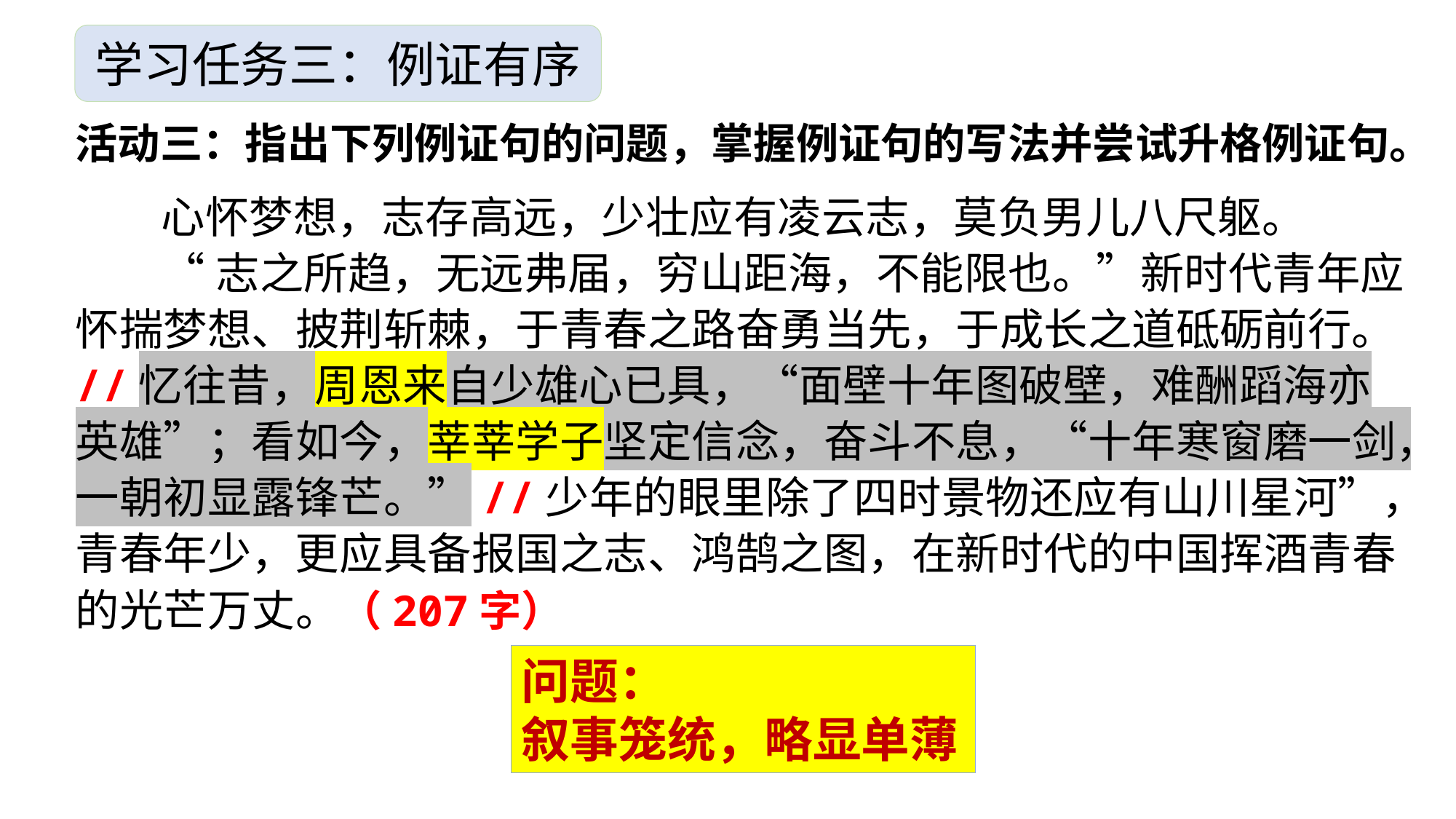

学习任务三：例证有序
活动三：指出下列例证句的问题，掌握例证句的写法并尝试升格例证句。
心怀梦想，志存高远，少壮应有凌云志，莫负男儿八尺躯。
“志之所趋，无远弗届，穷山距海，不能限也。”新时代青年应怀揣梦想、披荆斩棘，于青春之路奋勇当先，于成长之道砥砺前行。//忆往昔，周恩来自少雄心已具，“面壁十年图破壁，难酬蹈海亦英雄”；看如今，莘莘学子坚定信念，奋斗不息，“十年寒窗磨一剑，一朝初显露锋芒。”//少年的眼里除了四时景物还应有山川星河”，青春年少，更应具备报国之志、鸿鹄之图，在新时代的中国挥酒青春的光芒万丈。（207字）
问题：
叙事笼统，略显单薄